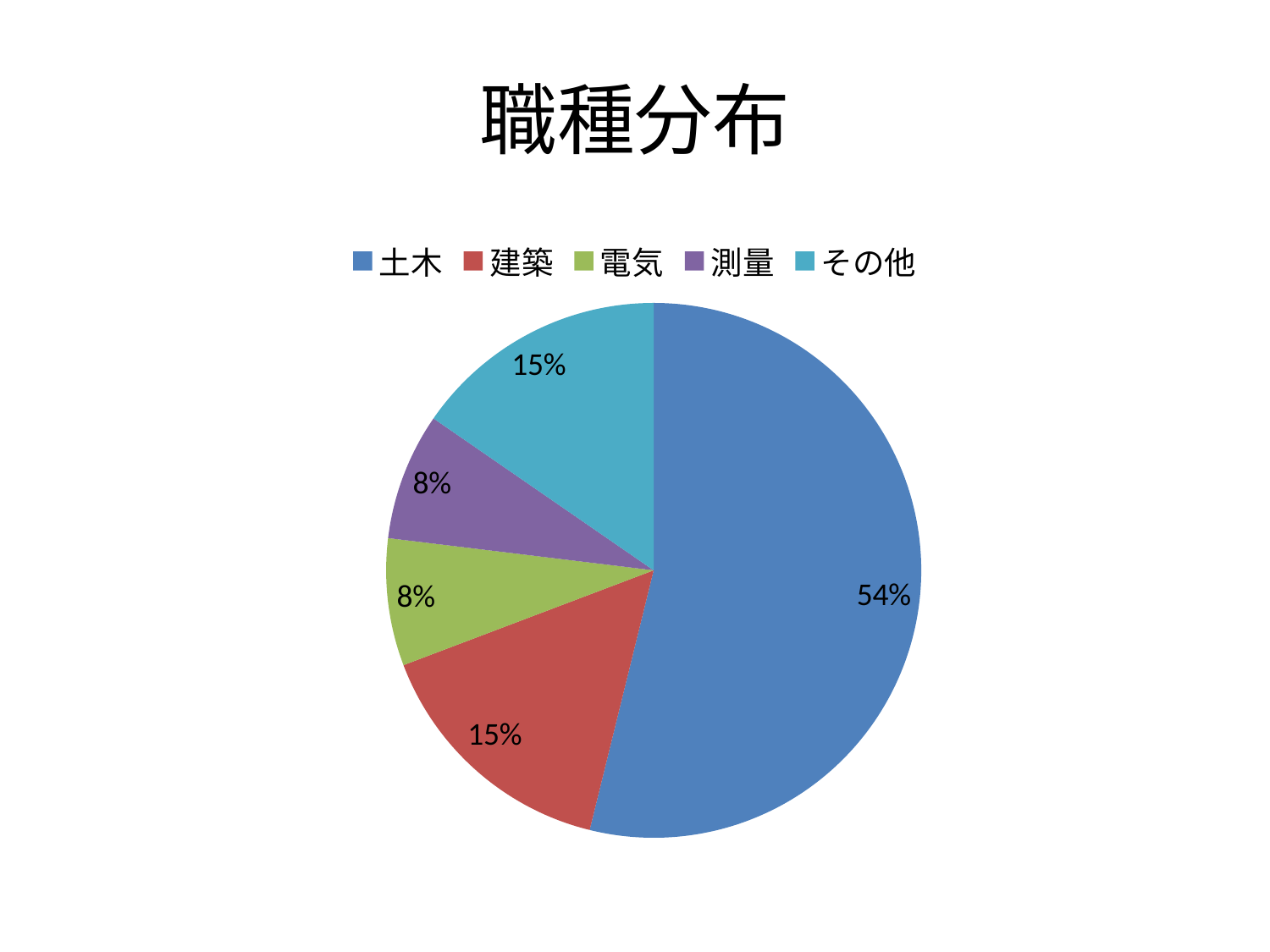

# 職種分布

### Chart

| Category | 売上高 |
|---|---|
| 土木 | 7.0 |
| 建築 | 2.0 |
| 電気 | 1.0 |
| 測量 | 1.0 |
| その他 | 2.0 |